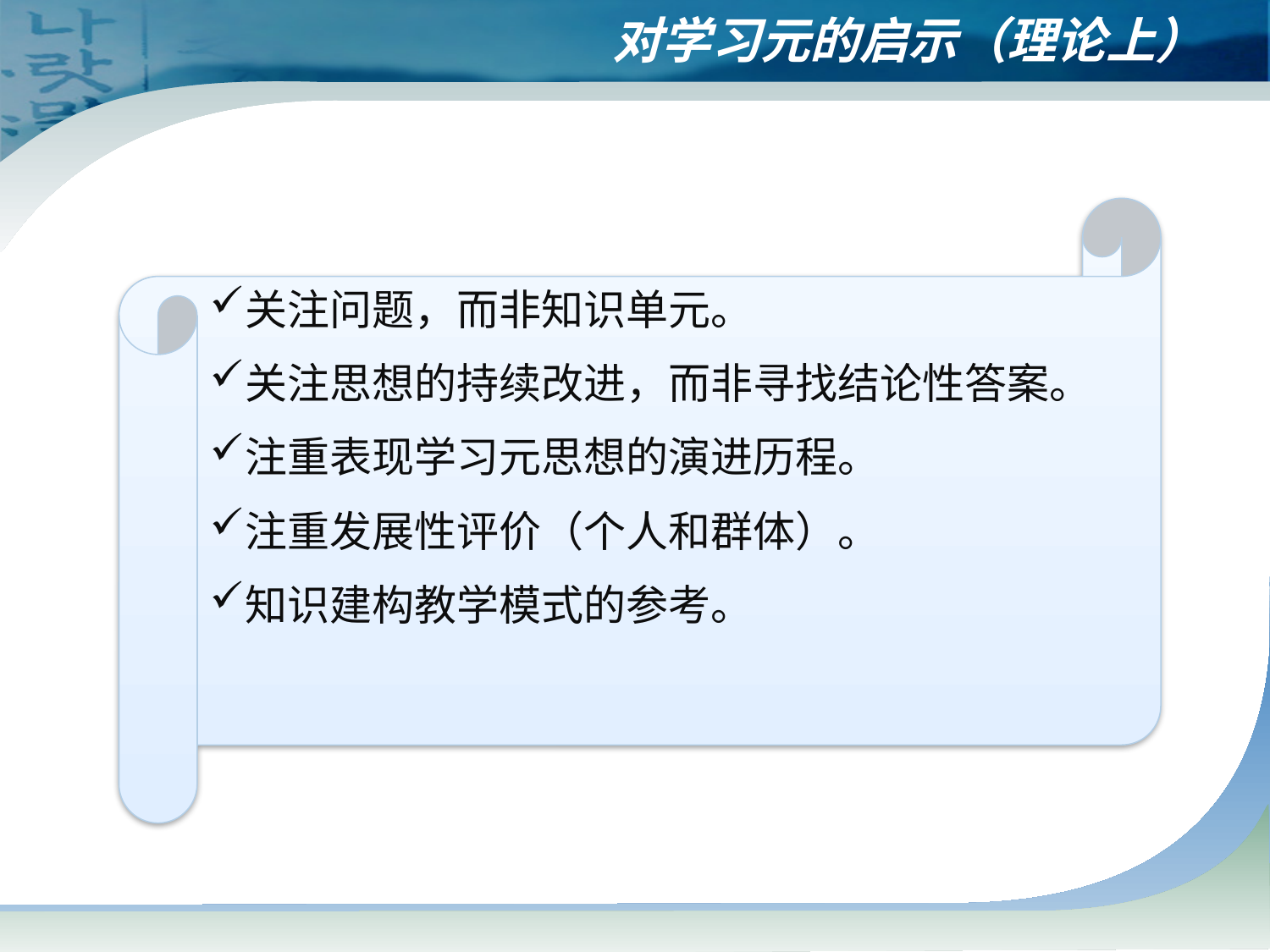

# 对学习元的启示（理论上）

关注问题，而非知识单元。

关注思想的持续改进，而非寻找结论性答案。

注重表现学习元思想的演进历程。

注重发展性评价（个人和群体）。

知识建构教学模式的参考。